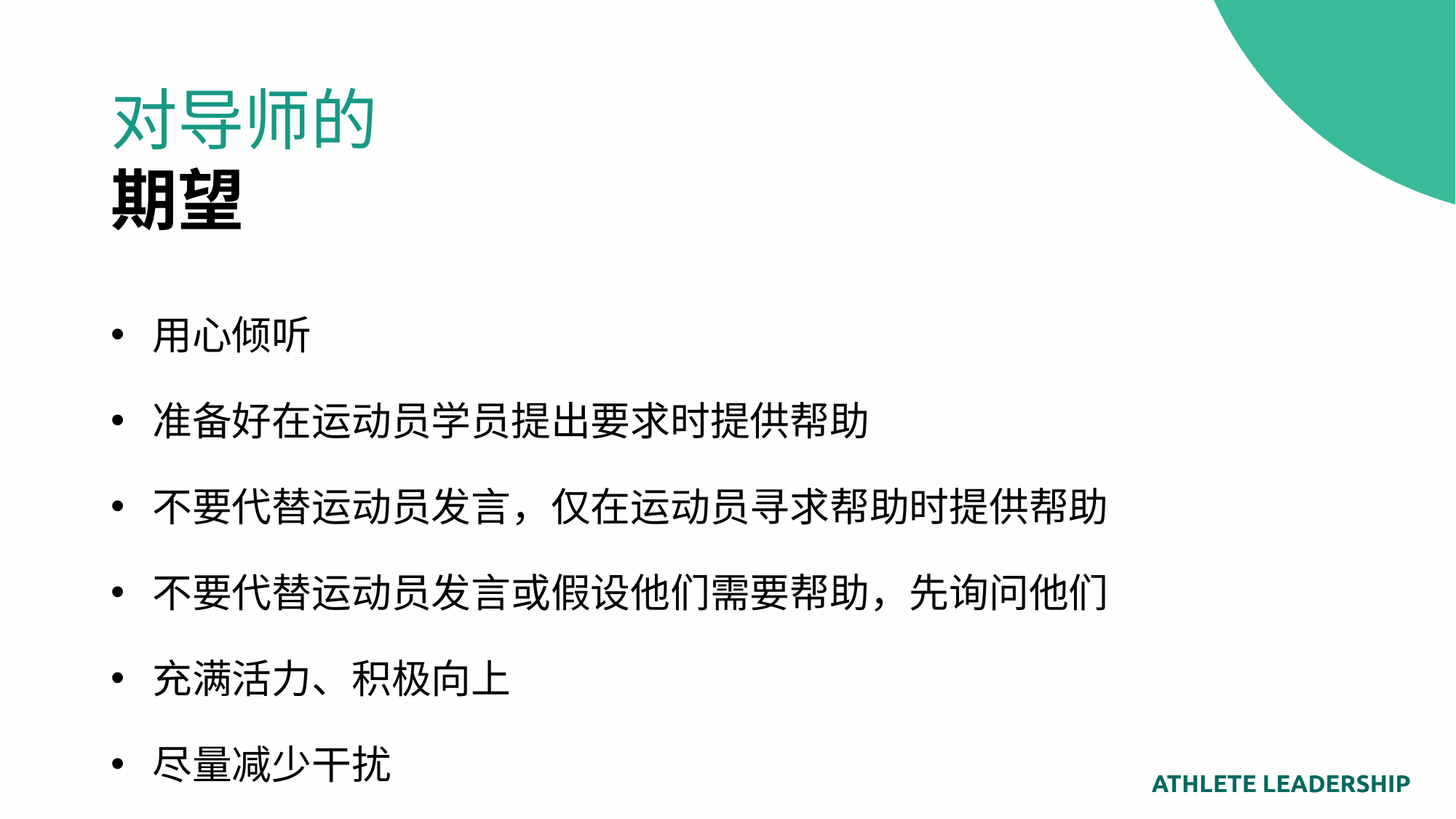

# 对导师的
期望
用心倾听
准备好在运动员学员提出要求时提供帮助
不要代替运动员发言，仅在运动员寻求帮助时提供帮助
不要代替运动员发言或假设他们需要帮助，先询问他们
充满活力、积极向上
尽量减少干扰